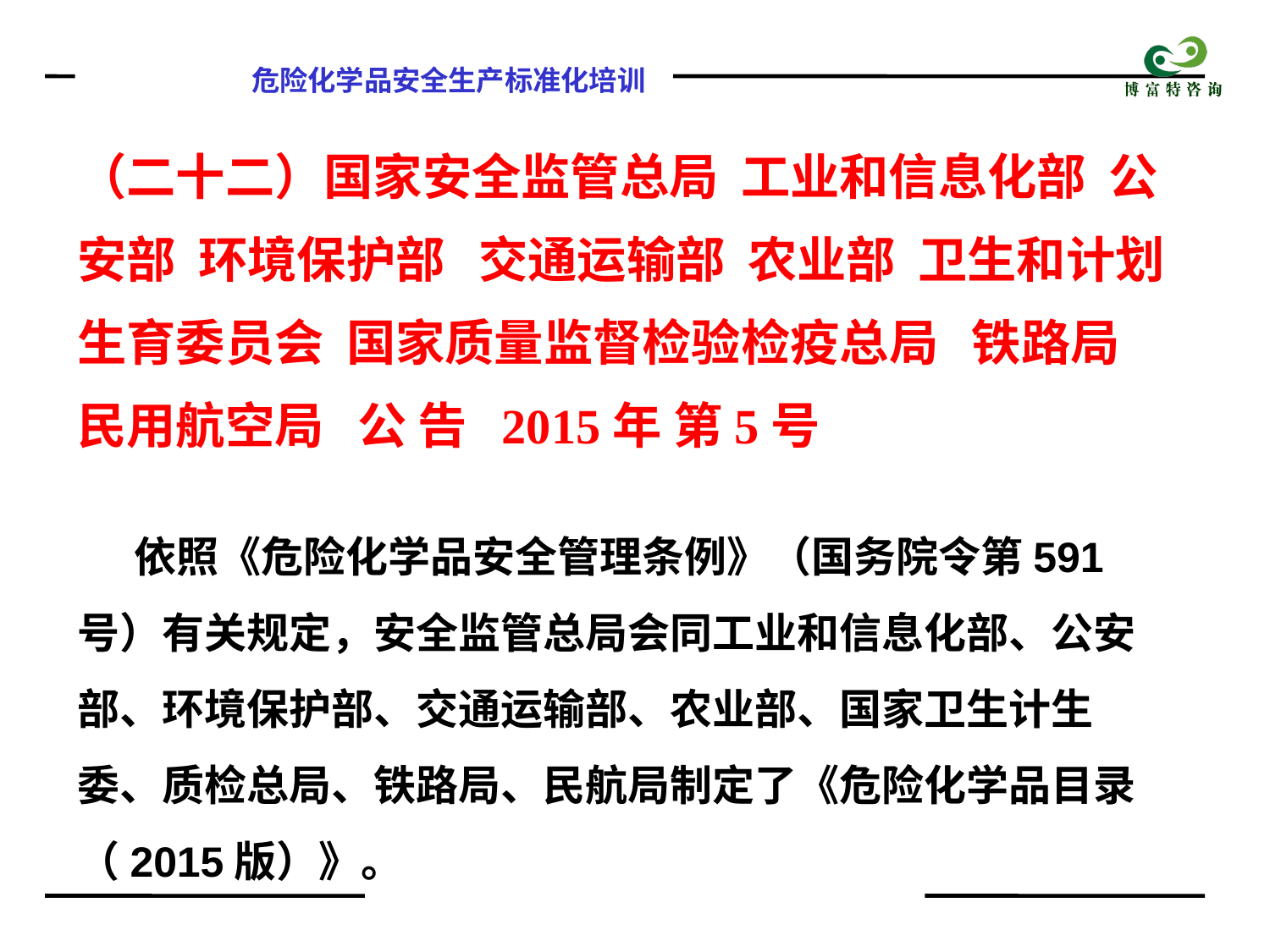

（二十二）国家安全监管总局  工业和信息化部  公安部  环境保护部   交通运输部  农业部  卫生和计划生育委员会  国家质量监督检验检疫总局   铁路局  民用航空局   公 告  2015年 第5号

      依照《危险化学品安全管理条例》（国务院令第591号）有关规定，安全监管总局会同工业和信息化部、公安部、环境保护部、交通运输部、农业部、国家卫生计生委、质检总局、铁路局、民航局制定了《危险化学品目录（2015版）》。